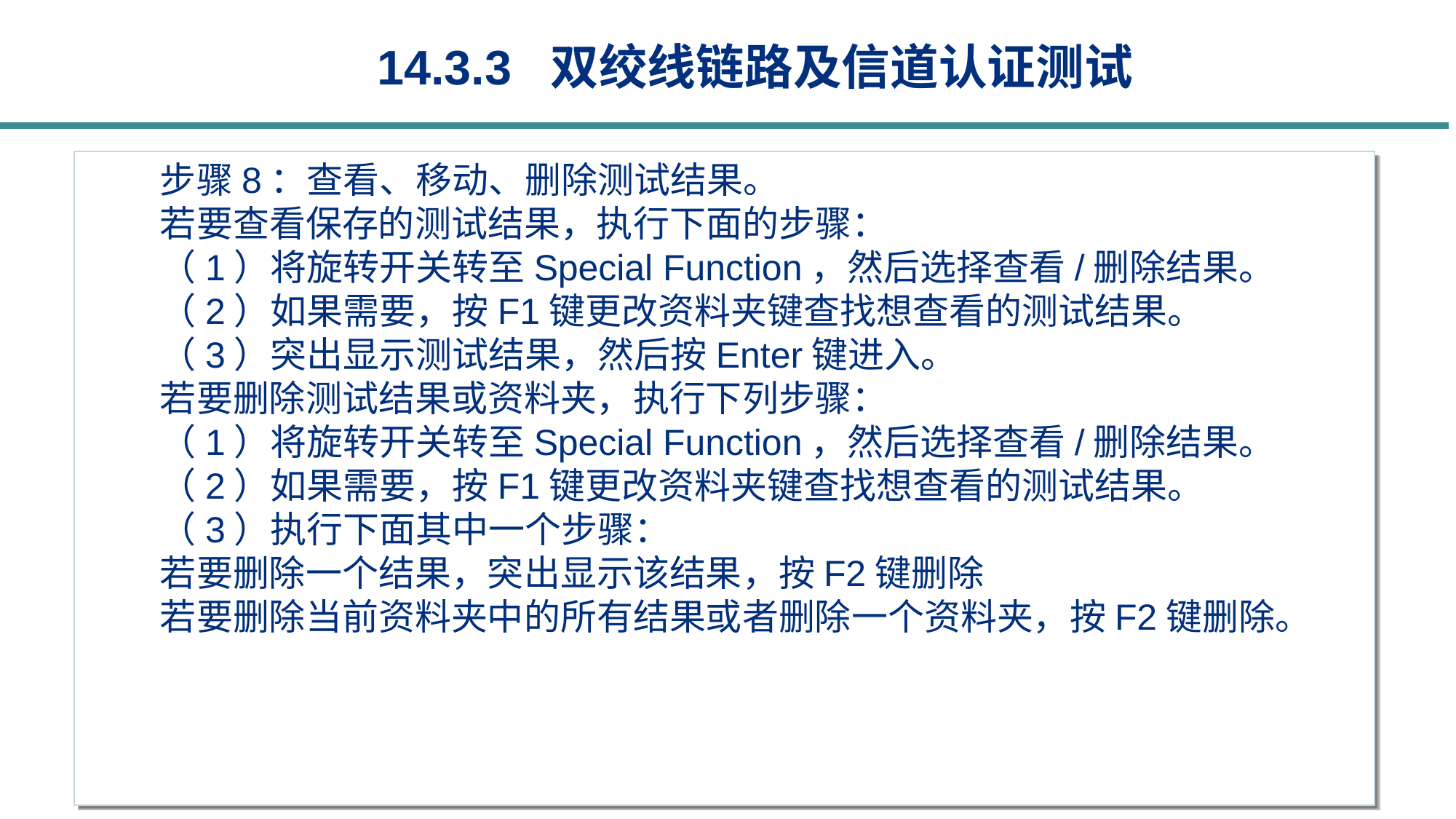

14.3.3  双绞线链路及信道认证测试
步骤8：查看、移动、删除测试结果。
若要查看保存的测试结果，执行下面的步骤：
（1）将旋转开关转至Special Function，然后选择查看/删除结果。
（2）如果需要，按F1键更改资料夹键查找想查看的测试结果。
（3）突出显示测试结果，然后按Enter键进入。
若要删除测试结果或资料夹，执行下列步骤：
（1）将旋转开关转至Special Function，然后选择查看/删除结果。
（2）如果需要，按F1键更改资料夹键查找想查看的测试结果。
（3）执行下面其中一个步骤：
若要删除一个结果，突出显示该结果，按F2键删除
若要删除当前资料夹中的所有结果或者删除一个资料夹，按F2键删除。